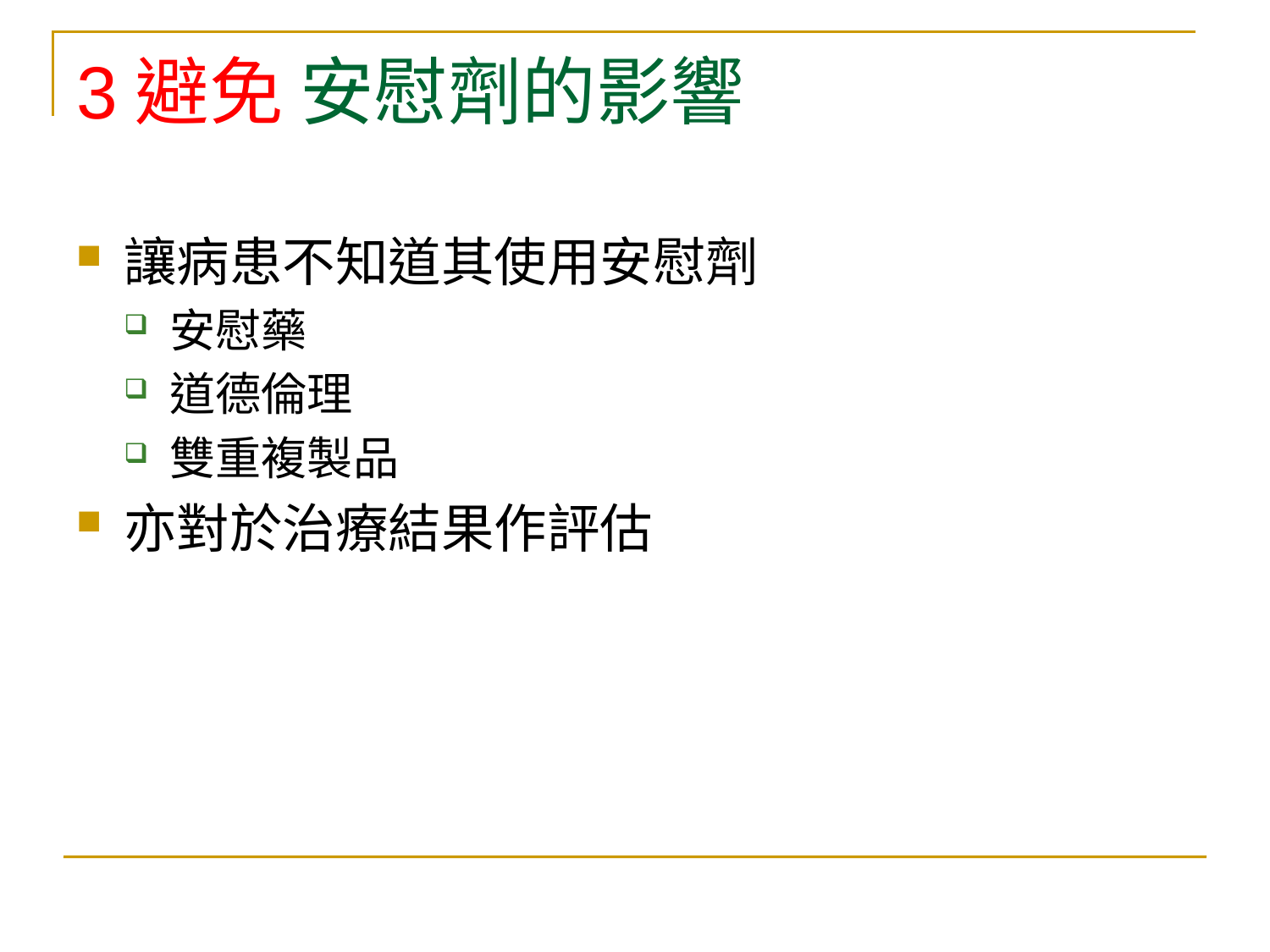

# 3避免 安慰劑的影響
讓病患不知道其使用安慰劑
安慰藥
道德倫理
雙重複製品
亦對於治療結果作評估